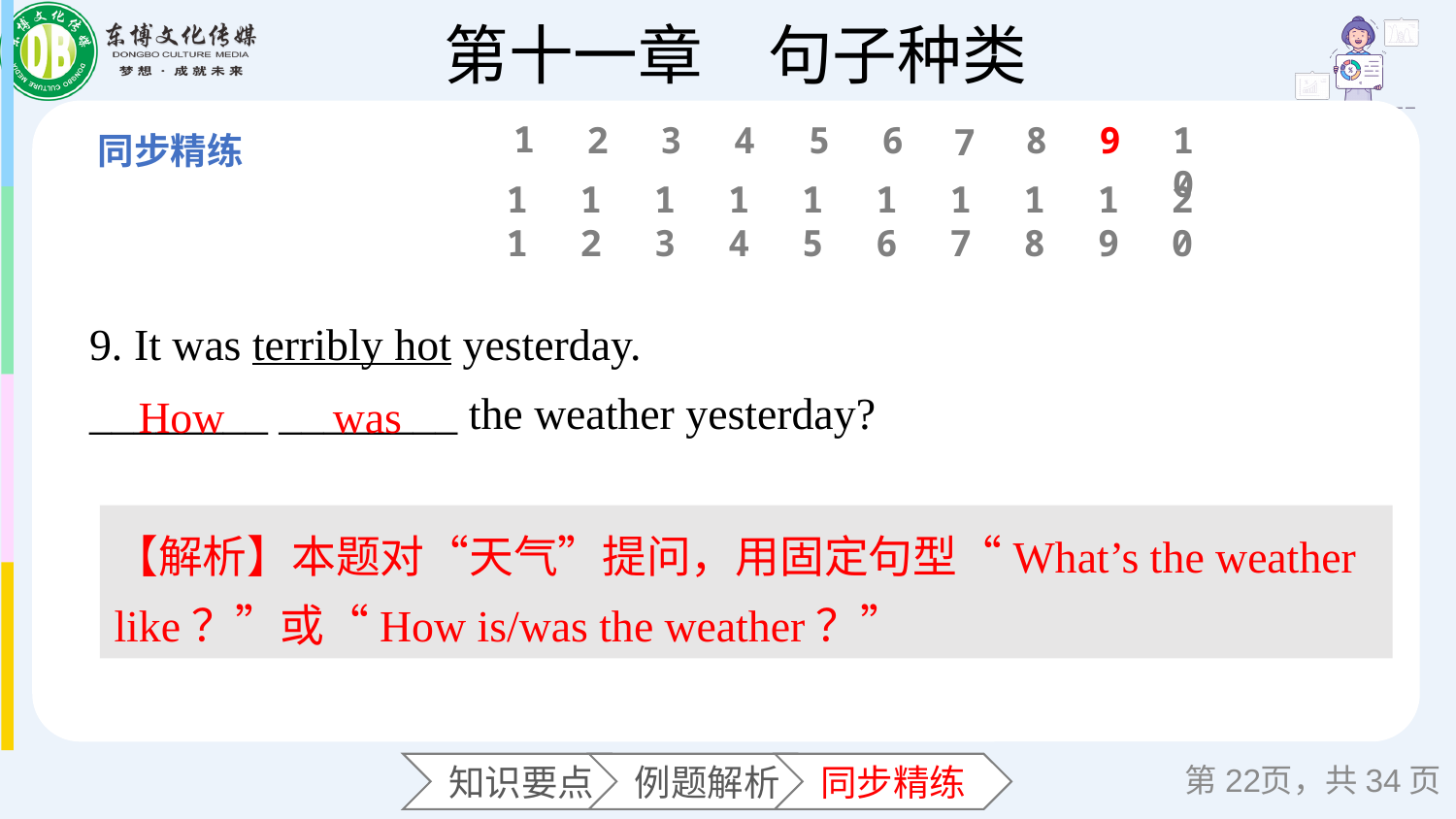

1
6
2
3
4
5
8
9
10
7
11
12
13
14
15
16
17
18
19
20

9. It was terribly hot yesterday.
________ ________ the weather yesterday?
How
was
【解析】本题对“天气”提问，用固定句型“What’s the weather like？”或“How is/was the weather？”
第22页，共34页